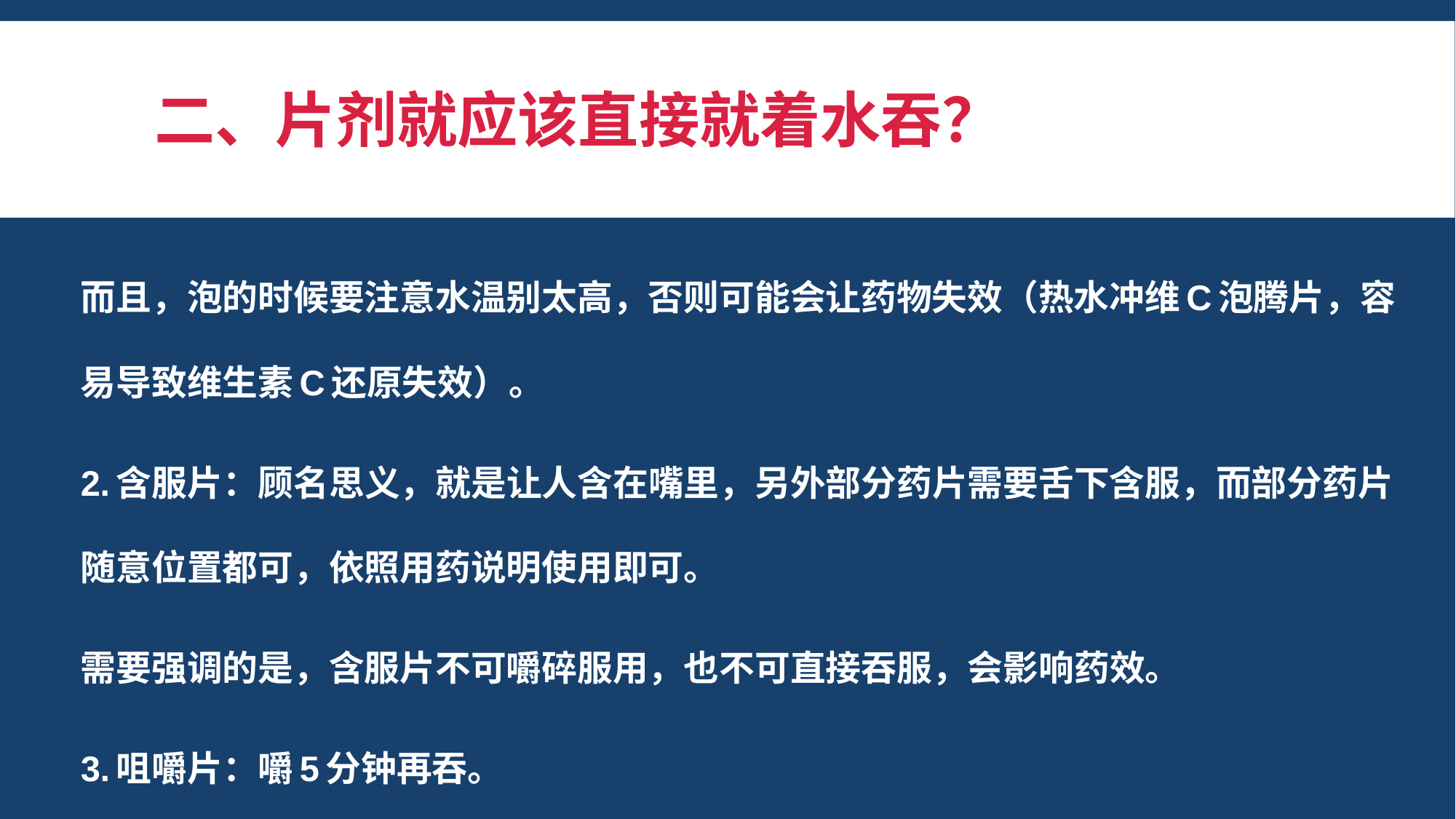

# 二、片剂就应该直接就着水吞？
而且，泡的时候要注意水温别太高，否则可能会让药物失效（热水冲维C泡腾片，容易导致维生素C还原失效）。
2.含服片：顾名思义，就是让人含在嘴里，另外部分药片需要舌下含服，而部分药片随意位置都可，依照用药说明使用即可。
需要强调的是，含服片不可嚼碎服用，也不可直接吞服，会影响药效。
3.咀嚼片：嚼5分钟再吞。